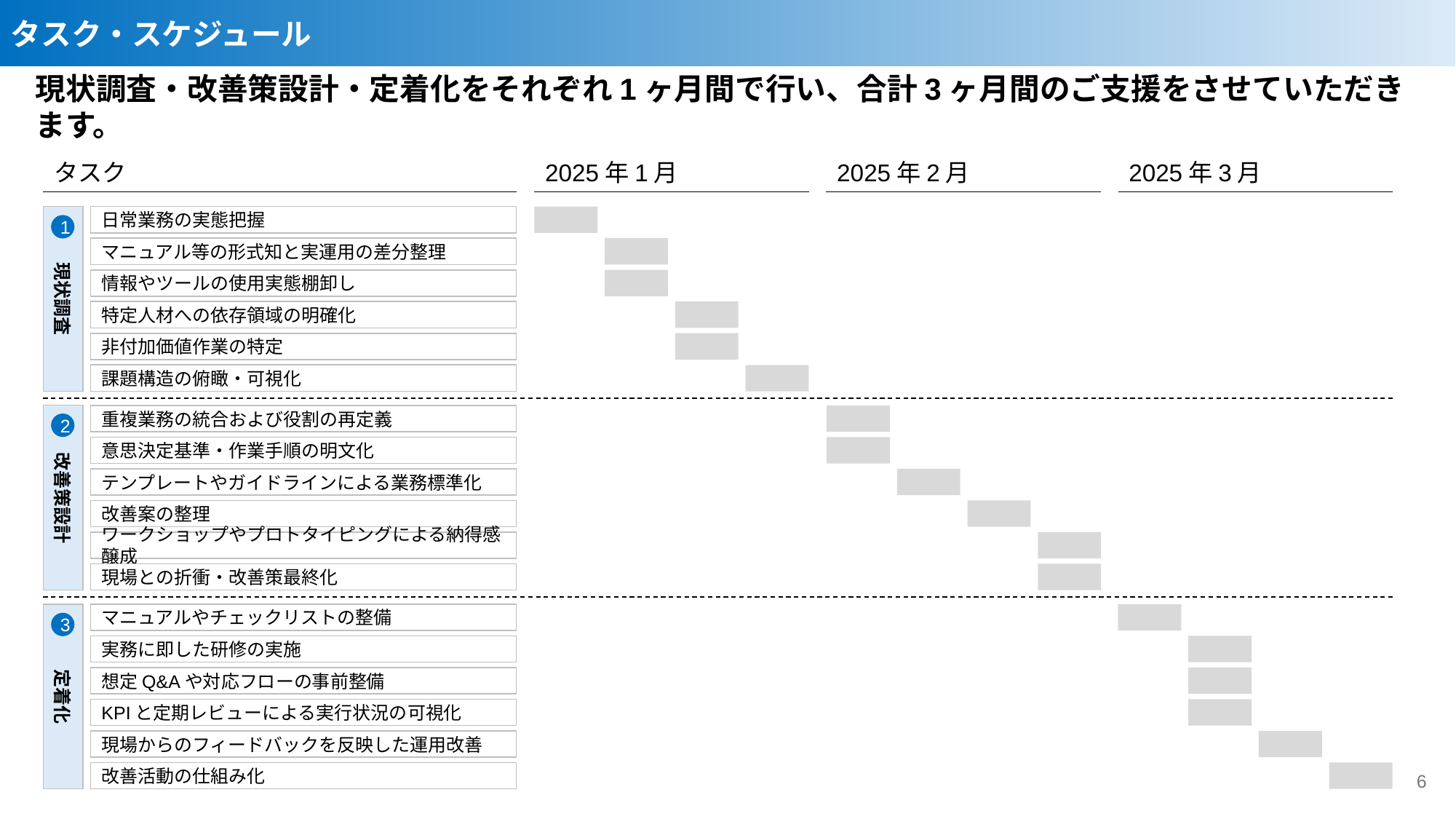

タスク・スケジュール
現状調査・改善策設計・定着化をそれぞれ1ヶ月間で行い、合計3ヶ月間のご支援をさせていただきます。
タスク
2025年1月
2025年2月
2025年3月
日常業務の実態把握

現状調査
1
マニュアル等の形式知と実運用の差分整理

情報やツールの使用実態棚卸し

特定人材への依存領域の明確化

非付加価値作業の特定

課題構造の俯瞰・可視化

重複業務の統合および役割の再定義

改善策設計
2
意思決定基準・作業手順の明文化

テンプレートやガイドラインによる業務標準化

改善案の整理

ワークショップやプロトタイピングによる納得感醸成

現場との折衝・改善策最終化

マニュアルやチェックリストの整備

定着化
3

実務に即した研修の実施

想定Q&Aや対応フローの事前整備

KPIと定期レビューによる実行状況の可視化

現場からのフィードバックを反映した運用改善
6

改善活動の仕組み化